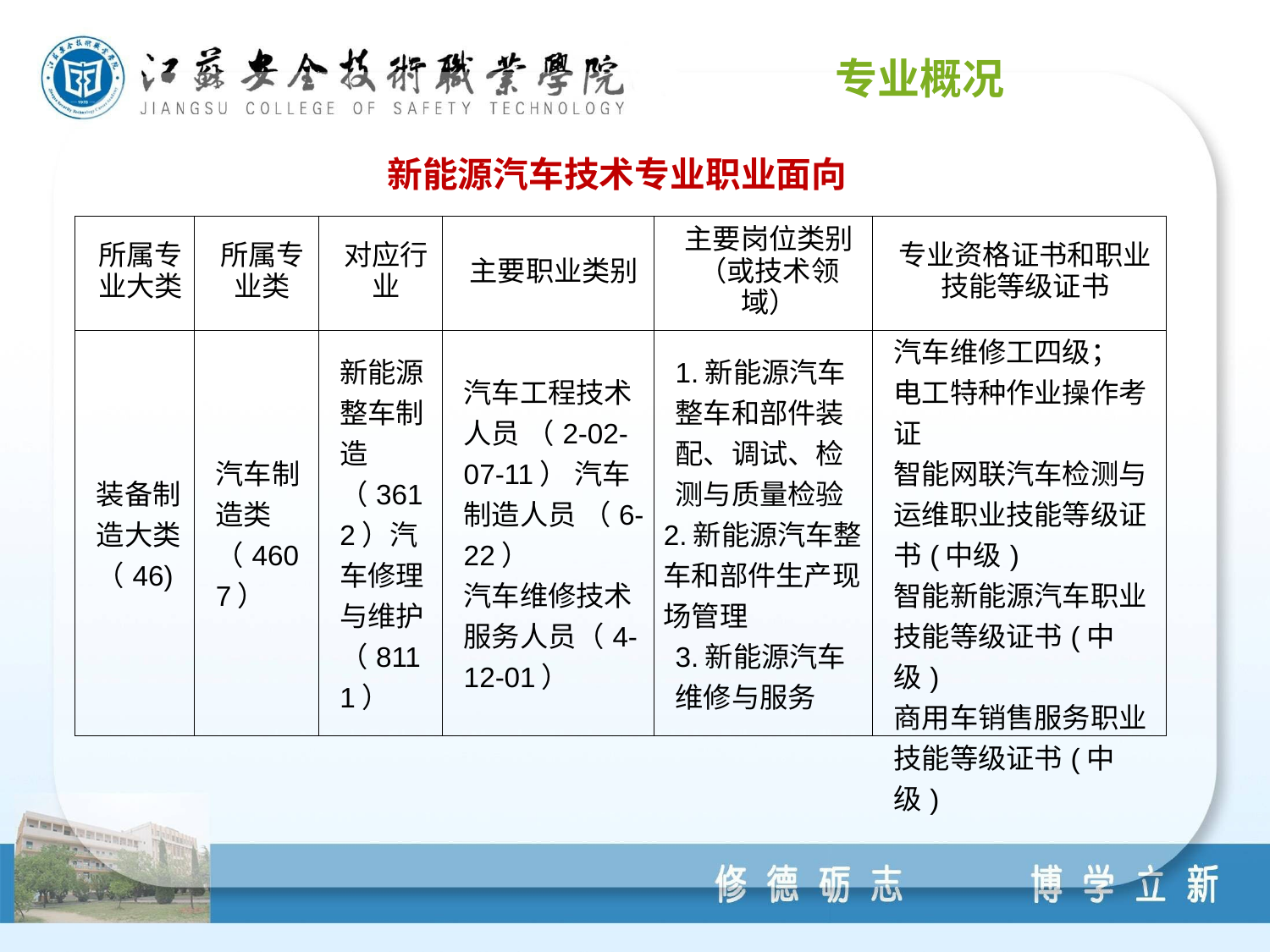

专业概况
新能源汽车技术专业职业面向
| 所属专业大类 | 所属专业类 | 对应行业 | 主要职业类别 | 主要岗位类别 （或技术领域） | 专业资格证书和职业技能等级证书 |
| --- | --- | --- | --- | --- | --- |
| 装备制造大类（46) | 汽车制造类（4607） | 新能源整车制造（3612）汽车修理与维护（8111） | 汽车工程技术人员 （2-02-07-11） 汽车制造人员 （6-22） 汽车维修技术服务人员（4-12-01） | 1.新能源汽车整车和部件装配、调试、检测与质量检验 2.新能源汽车整车和部件生产现场管理 3.新能源汽车维修与服务 | 汽车维修工四级； 电工特种作业操作考证 智能网联汽车检测与运维职业技能等级证书(中级) 智能新能源汽车职业技能等级证书(中级) 商用车销售服务职业技能等级证书(中级) |